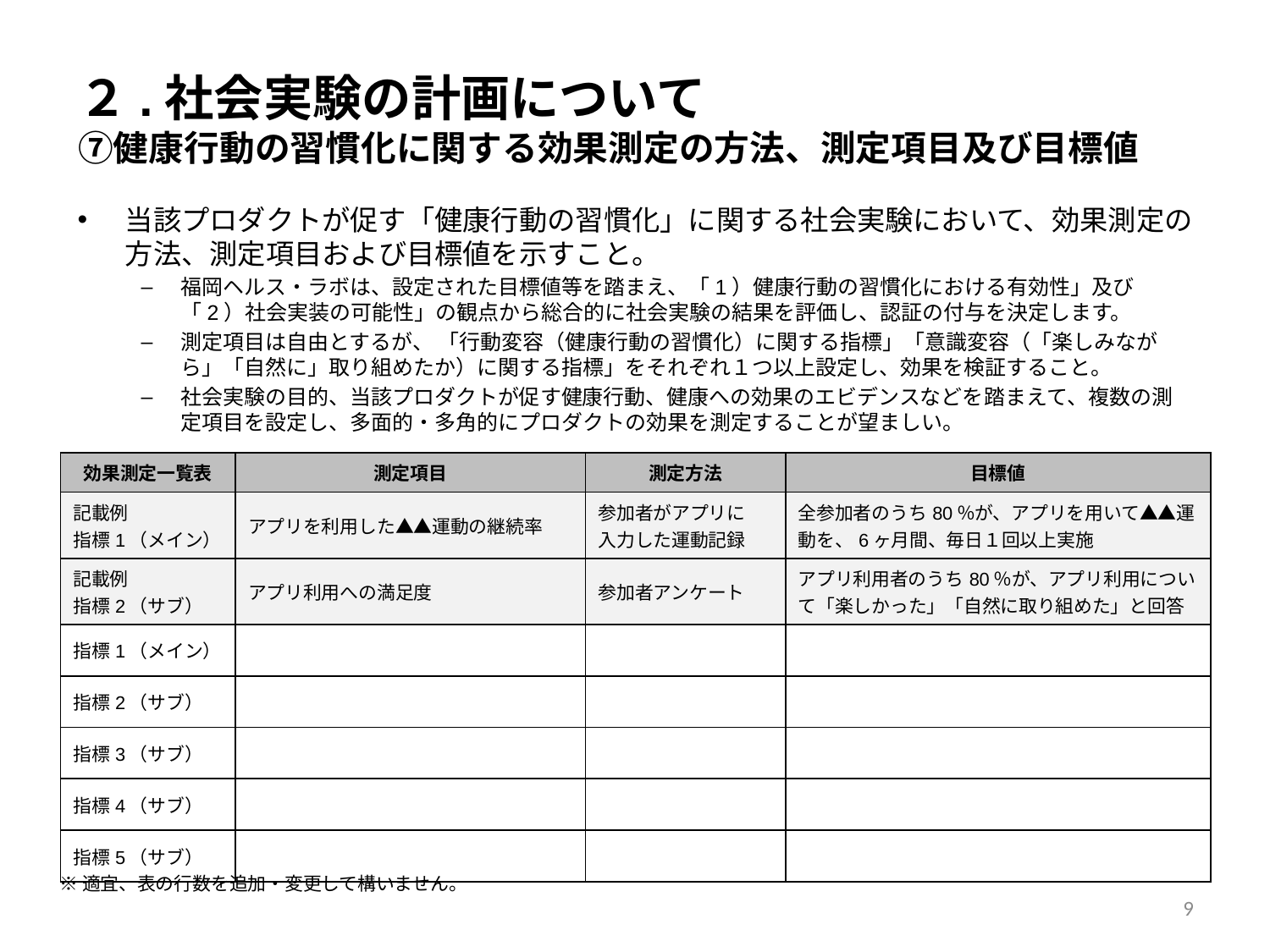

# ２.社会実験の計画について ⑦健康行動の習慣化に関する効果測定の方法、測定項目及び目標値
当該プロダクトが促す「健康行動の習慣化」に関する社会実験において、効果測定の方法、測定項目および目標値を示すこと。
福岡ヘルス・ラボは、設定された目標値等を踏まえ、「1）健康行動の習慣化における有効性」及び「2）社会実装の可能性」の観点から総合的に社会実験の結果を評価し、認証の付与を決定します。
測定項目は自由とするが、 「行動変容（健康行動の習慣化）に関する指標」「意識変容（「楽しみながら」「自然に」取り組めたか）に関する指標」をそれぞれ１つ以上設定し、効果を検証すること。
社会実験の目的、当該プロダクトが促す健康行動、健康への効果のエビデンスなどを踏まえて、複数の測定項目を設定し、多面的・多角的にプロダクトの効果を測定することが望ましい。

効果測定の方法は自由とするが、最低限、介入前後の比較を行うこと。できれば、既存の標準的な方法との比較を行うことが望ましい（例：アプリと紙の利用者比較など） 。
| 効果測定一覧表 | 測定項目 | 測定方法 | 目標値 |
| --- | --- | --- | --- |
| 記載例 指標1（メイン） | アプリを利用した▲▲運動の継続率 | 参加者がアプリに 入力した運動記録 | 全参加者のうち80％が、アプリを用いて▲▲運動を、6ヶ月間、毎日１回以上実施 |
| 記載例 指標2（サブ） | アプリ利用への満足度 | 参加者アンケート | アプリ利用者のうち80％が、アプリ利用について「楽しかった」「自然に取り組めた」と回答 |
| 指標1（メイン） |  |  |  |
| 指標2（サブ） |  |  |  |
| 指標3（サブ） |  |  |  |
| 指標4（サブ） |  |  |  |
| 指標5（サブ） |  |  |  |
※適宜、表の行数を追加・変更して構いません。
9